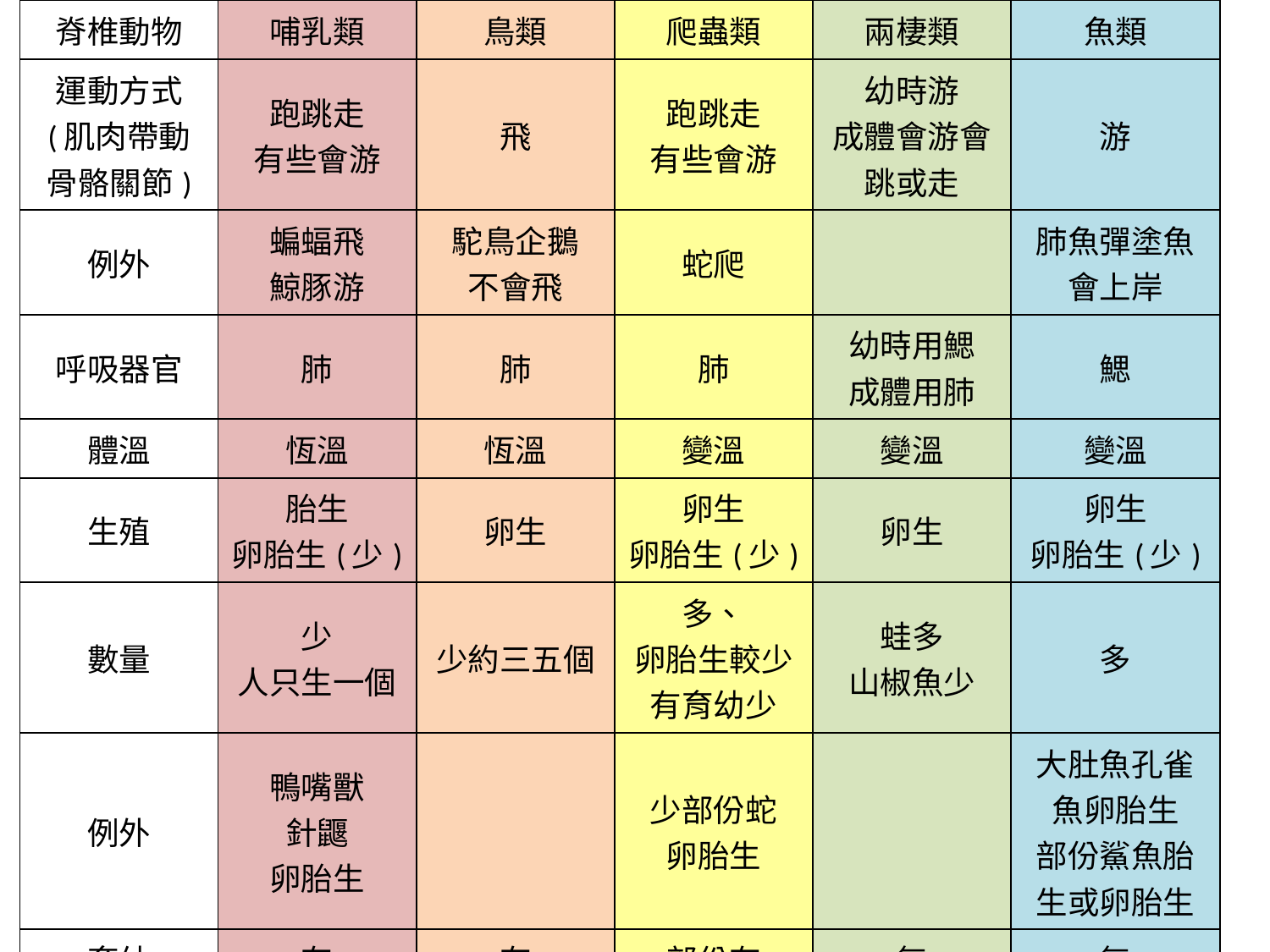

| 脊椎動物 | 哺乳類 | 鳥類 | 爬蟲類 | 兩棲類 | 魚類 |
| --- | --- | --- | --- | --- | --- |
| 運動方式 (肌肉帶動骨骼關節) | 跑跳走 有些會游 | 飛 | 跑跳走 有些會游 | 幼時游 成體會游會跳或走 | 游 |
| 例外 | 蝙蝠飛 鯨豚游 | 駝鳥企鵝 不會飛 | 蛇爬 |  | 肺魚彈塗魚會上岸 |
| 呼吸器官 | 肺 | 肺 | 肺 | 幼時用鰓 成體用肺 | 鰓 |
| 體溫 | 恆溫 | 恆溫 | 變溫 | 變溫 | 變溫 |
| 生殖 | 胎生 卵胎生(少) | 卵生 | 卵生 卵胎生(少) | 卵生 | 卵生 卵胎生(少) |
| 數量 | 少 人只生一個 | 少約三五個 | 多、 卵胎生較少 有育幼少 | 蛙多 山椒魚少 | 多 |
| 例外 | 鴨嘴獸 針鼴 卵胎生 |  | 少部份蛇 卵胎生 |  | 大肚魚孔雀魚卵胎生 部份鯊魚胎生或卵胎生 |
| 育幼 | 有 | 有 | 部份有 | 無 | 無 |
| 例外 |  | 杜鵑蛋生 別人窩 | 鱷魚有 育幼行為 |  | 慈鯛海馬 爸爸會育幼 |